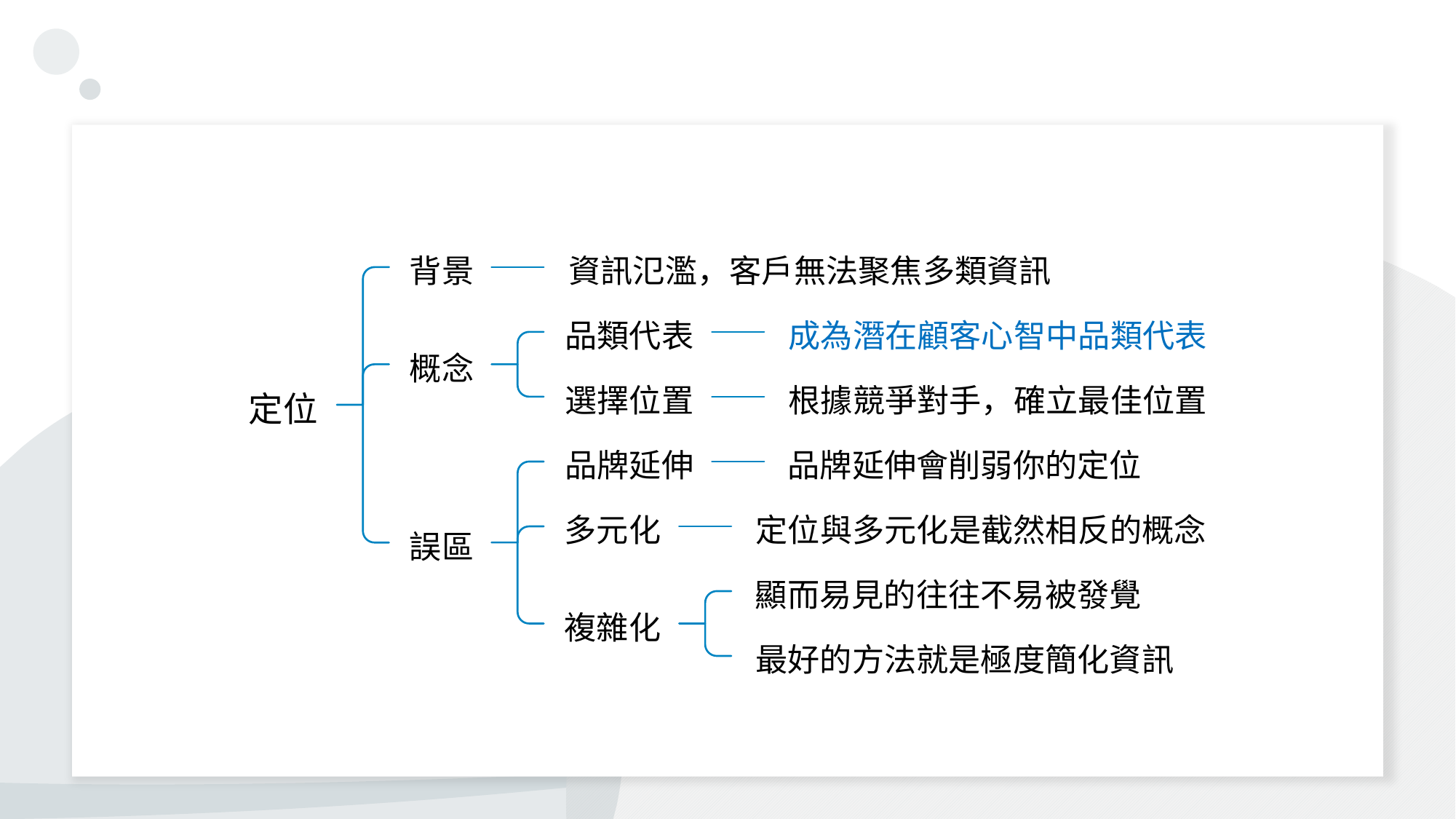

背景
資訊氾濫，客戶無法聚焦多類資訊

品類代表
成為潛在顧客心智中品類代表

概念

選擇位置
根據競爭對手，確立最佳位置
定位

品牌延伸
品牌延伸會削弱你的定位

多元化
定位與多元化是截然相反的概念

誤區

顯而易見的往往不易被發覺

複雜化

最好的方法就是極度簡化資訊